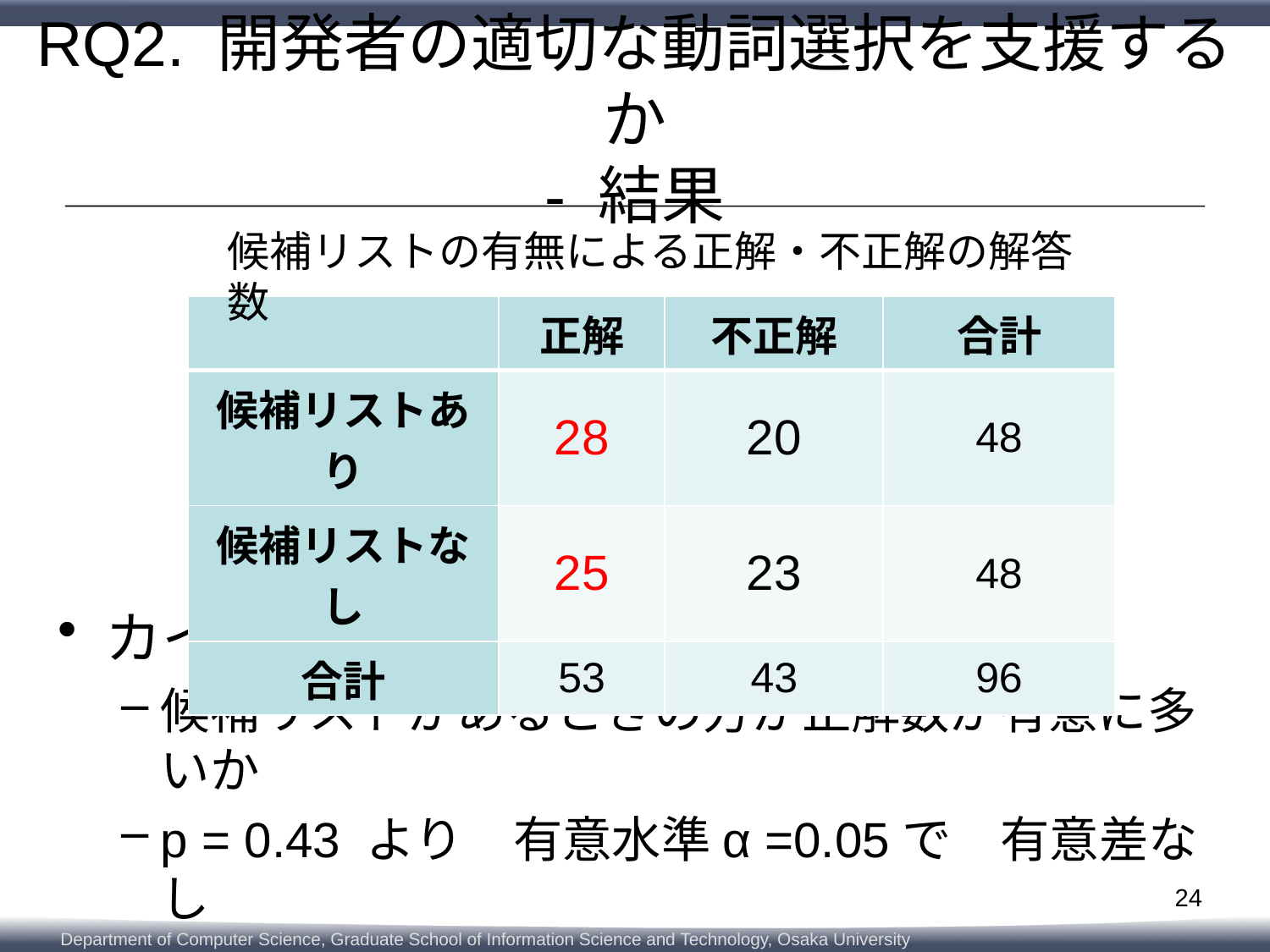

# RQ2. 開発者の適切な動詞選択を支援するか - 結果
候補リストの有無による正解・不正解の解答数
|  | 正解 | 不正解 | 合計 |
| --- | --- | --- | --- |
| 候補リストあり | 28 | 20 | 48 |
| 候補リストなし | 25 | 23 | 48 |
| 合計 | 53 | 43 | 96 |
カイ二乗検定(片側検定)
候補リストがあるときの方が正解数が有意に多いか
p = 0.43 より　有意水準α =0.05で　有意差なし

24